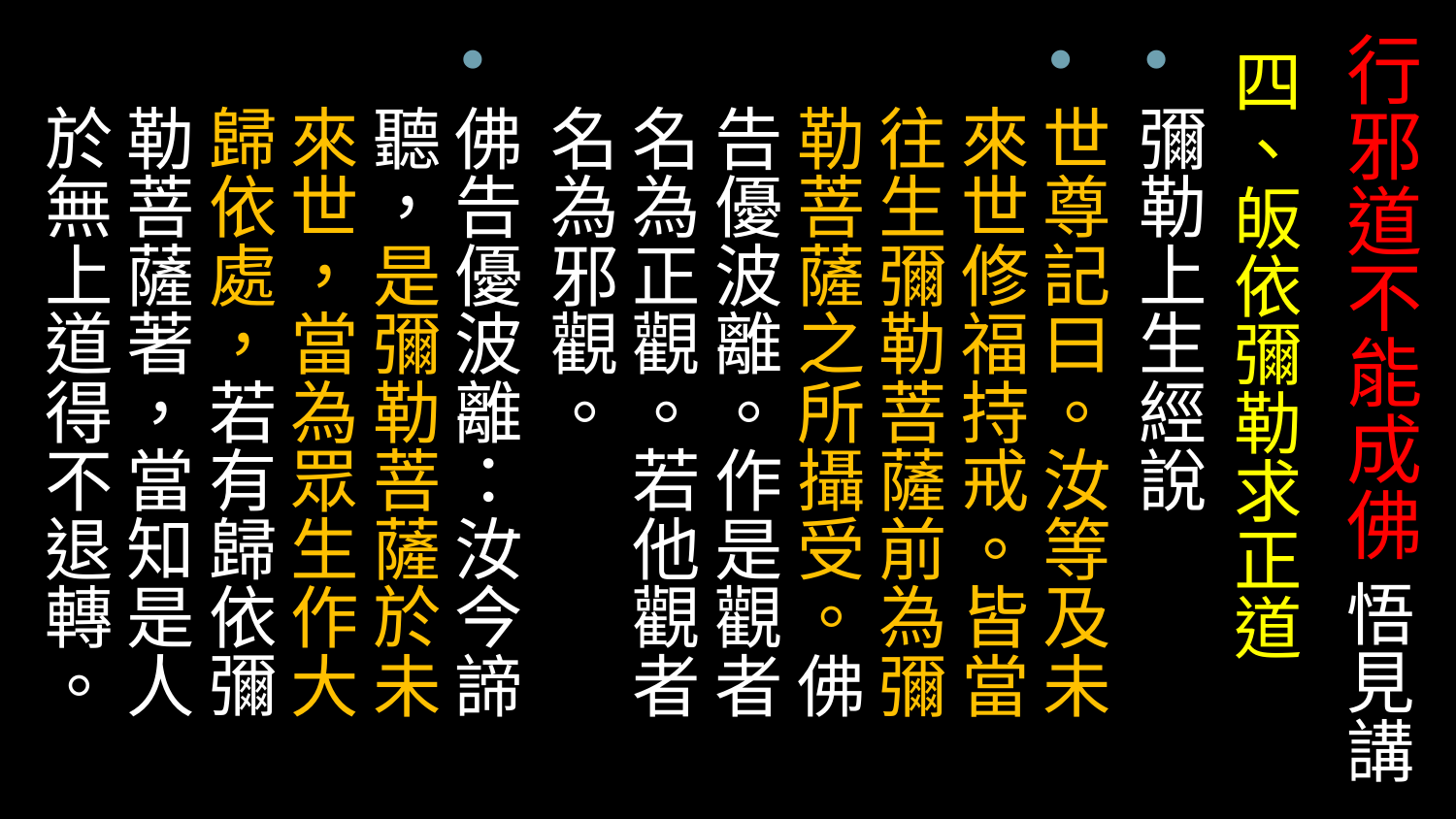

# 行邪道不能成佛 悟見講
四、皈依彌勒求正道
彌勒上生經說
世尊記曰。汝等及未來世修福持戒。皆當往生彌勒菩薩前為彌勒菩薩之所攝受。佛告優波離。作是觀者名為正觀。若他觀者名為邪觀。
佛告優波離：汝今諦聽，是彌勒菩薩於未來世，當為眾生作大歸依處，若有歸依彌勒菩薩著，當知是人於無上道得不退轉。